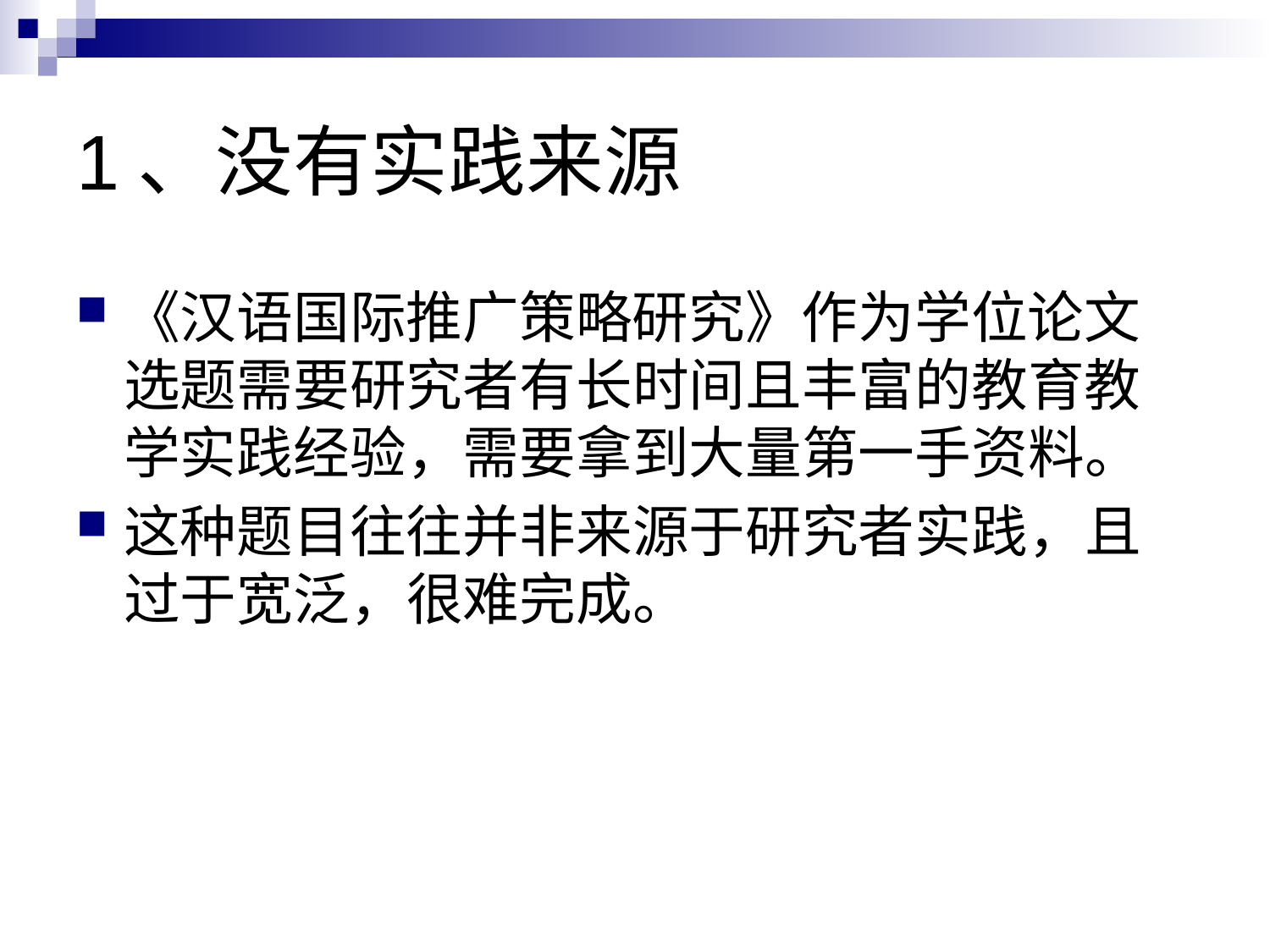

# 1、没有实践来源
《汉语国际推广策略研究》作为学位论文选题需要研究者有长时间且丰富的教育教学实践经验，需要拿到大量第一手资料。
这种题目往往并非来源于研究者实践，且过于宽泛，很难完成。